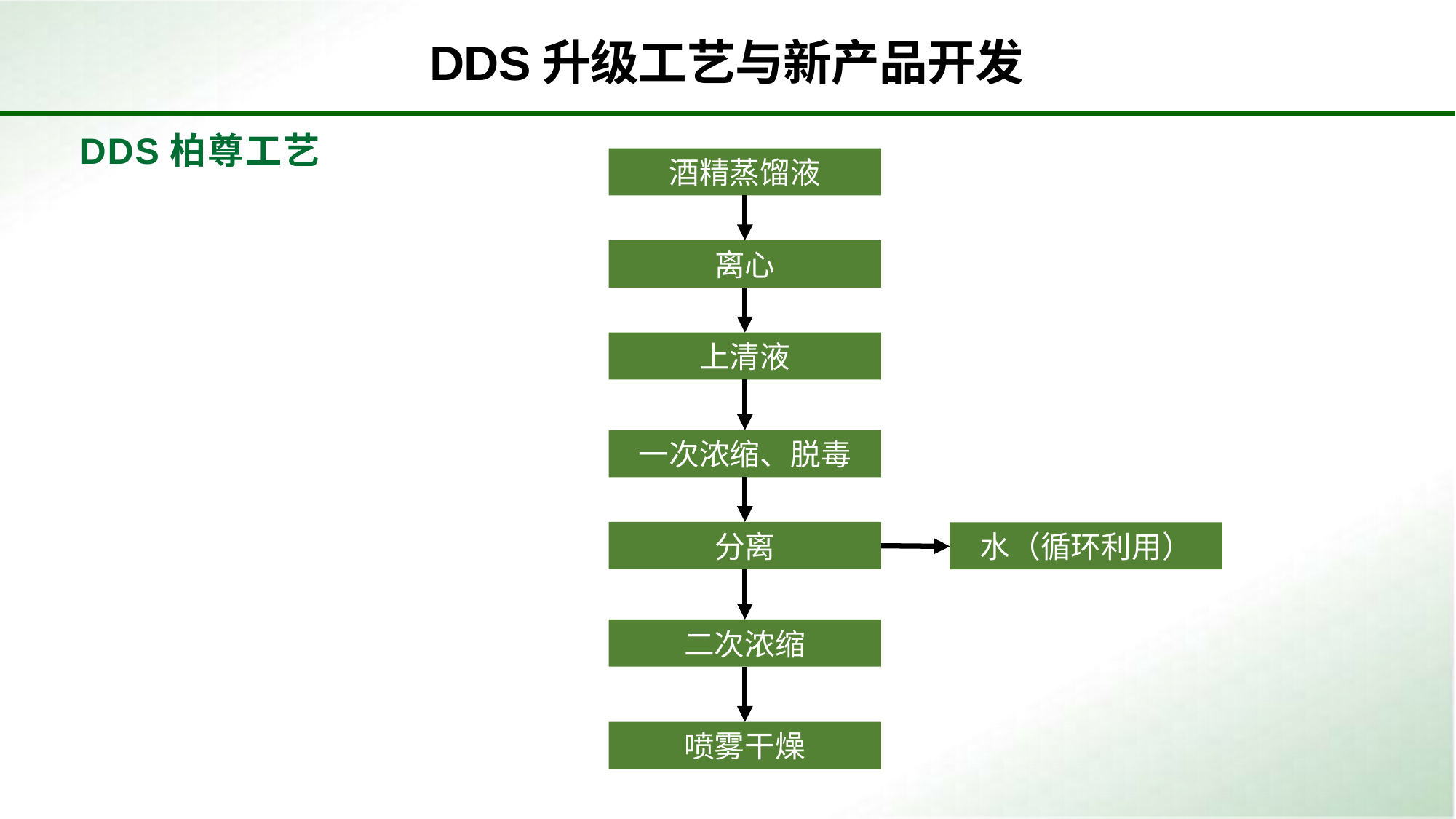

DDS升级工艺与新产品开发

DDS柏尊工艺
酒精蒸馏液
离心
上清液
一次浓缩、脱毒
分离
水（循环利用）
二次浓缩
喷雾干燥